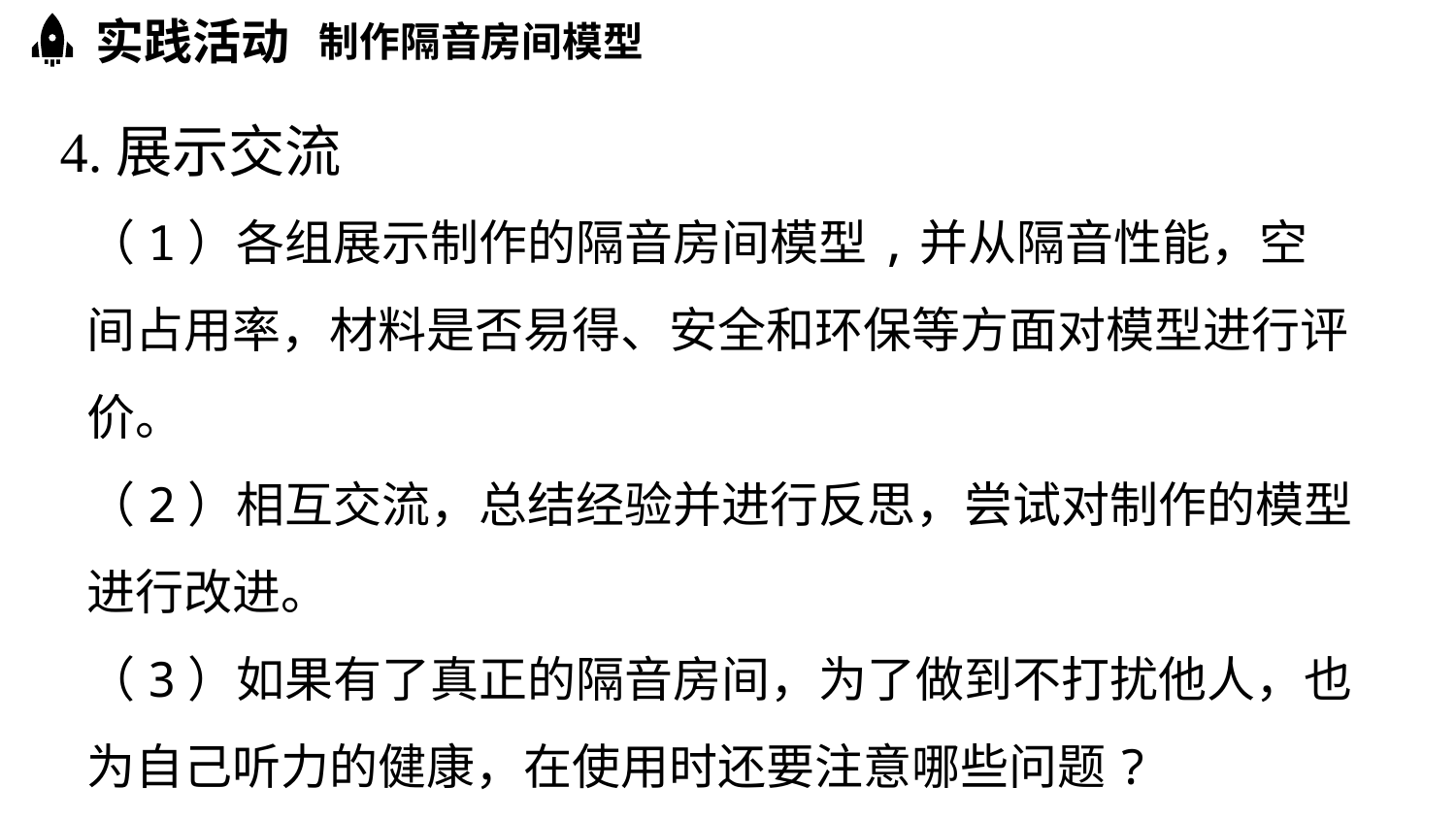

实践活动

制作隔音房间模型
4.展示交流
（1）各组展示制作的隔音房间模型,并从隔音性能，空间占用率，材料是否易得、安全和环保等方面对模型进行评价。
（2）相互交流，总结经验并进行反思，尝试对制作的模型进行改进。
（3）如果有了真正的隔音房间，为了做到不打扰他人，也为自己听力的健康，在使用时还要注意哪些问题?